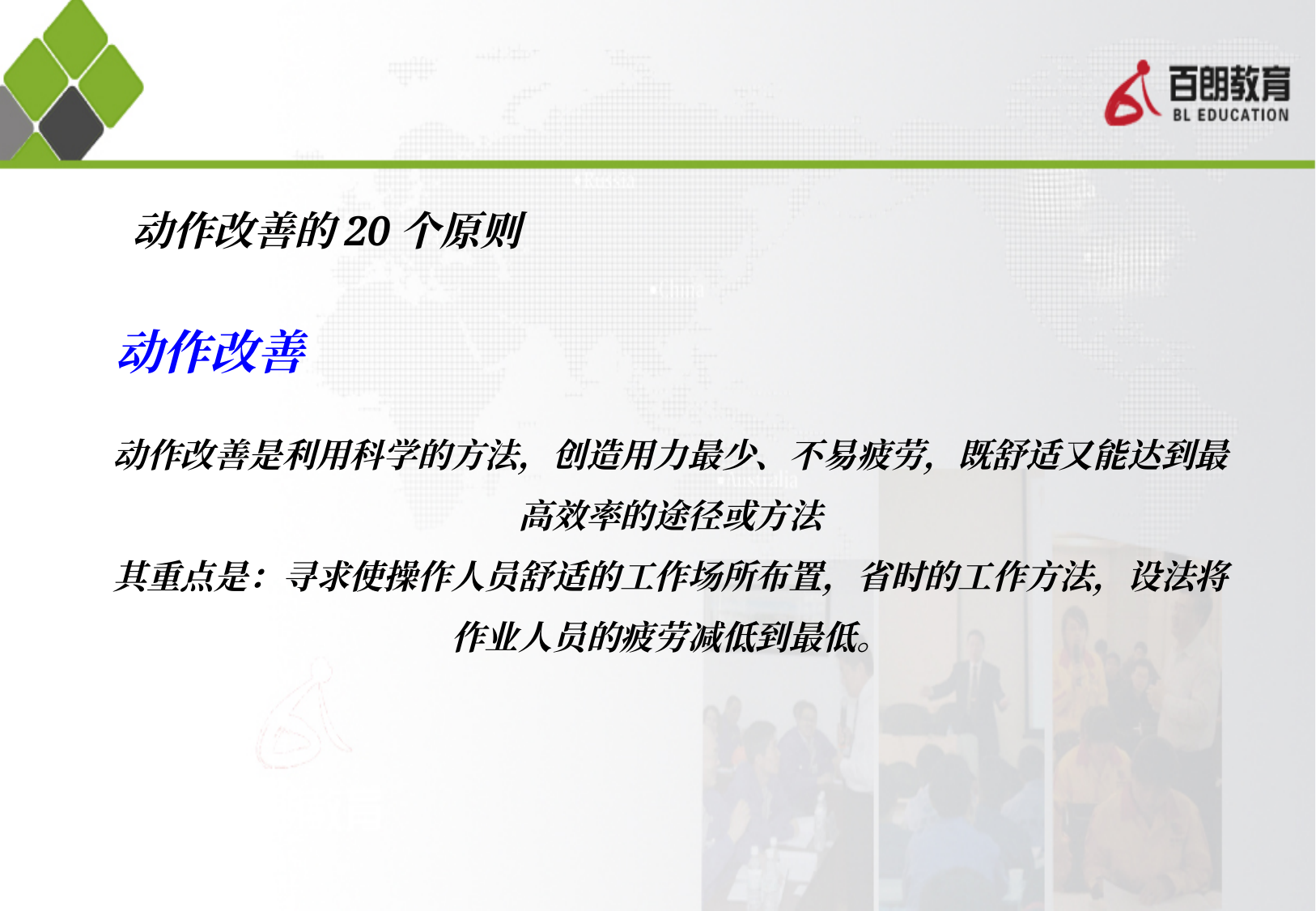

动作改善的20个原则
动作改善
动作改善是利用科学的方法，创造用力最少、不易疲劳，既舒适又能达到最高效率的途径或方法
其重点是：寻求使操作人员舒适的工作场所布置，省时的工作方法，设法将作业人员的疲劳减低到最低。